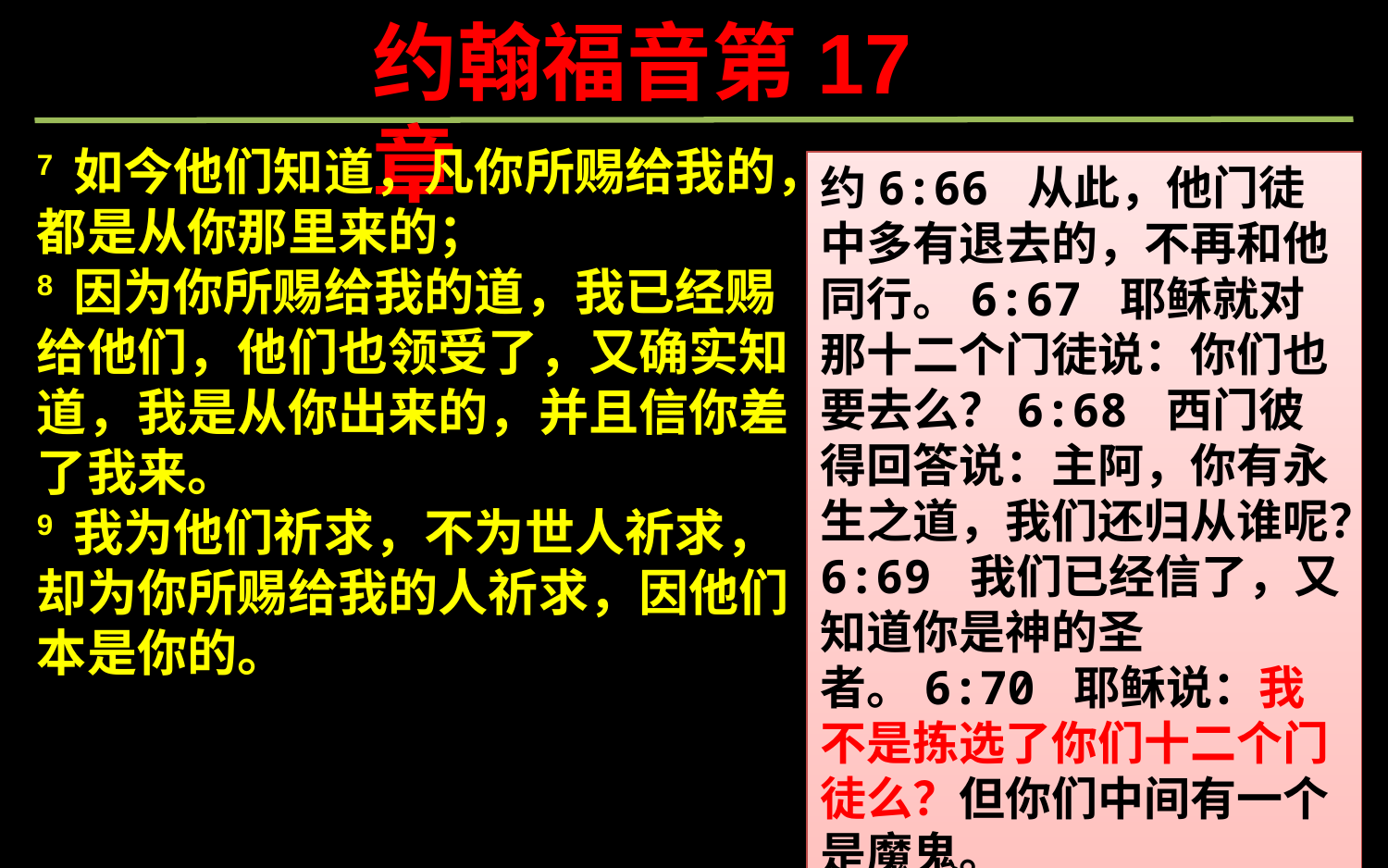

约翰福音第17章
7 如今他们知道，凡你所赐给我的，都是从你那里来的；
8 因为你所赐给我的道，我已经赐给他们，他们也领受了，又确实知道，我是从你出来的，并且信你差了我来。
9 我为他们祈求，不为世人祈求，却为你所赐给我的人祈求，因他们本是你的。
约6:66 从此，他门徒中多有退去的，不再和他同行。6:67 耶稣就对那十二个门徒说：你们也要去么？6:68 西门彼得回答说：主阿，你有永生之道，我们还归从谁呢？6:69 我们已经信了，又知道你是神的圣者。6:70 耶稣说：我不是拣选了你们十二个门徒么？但你们中间有一个是魔鬼。